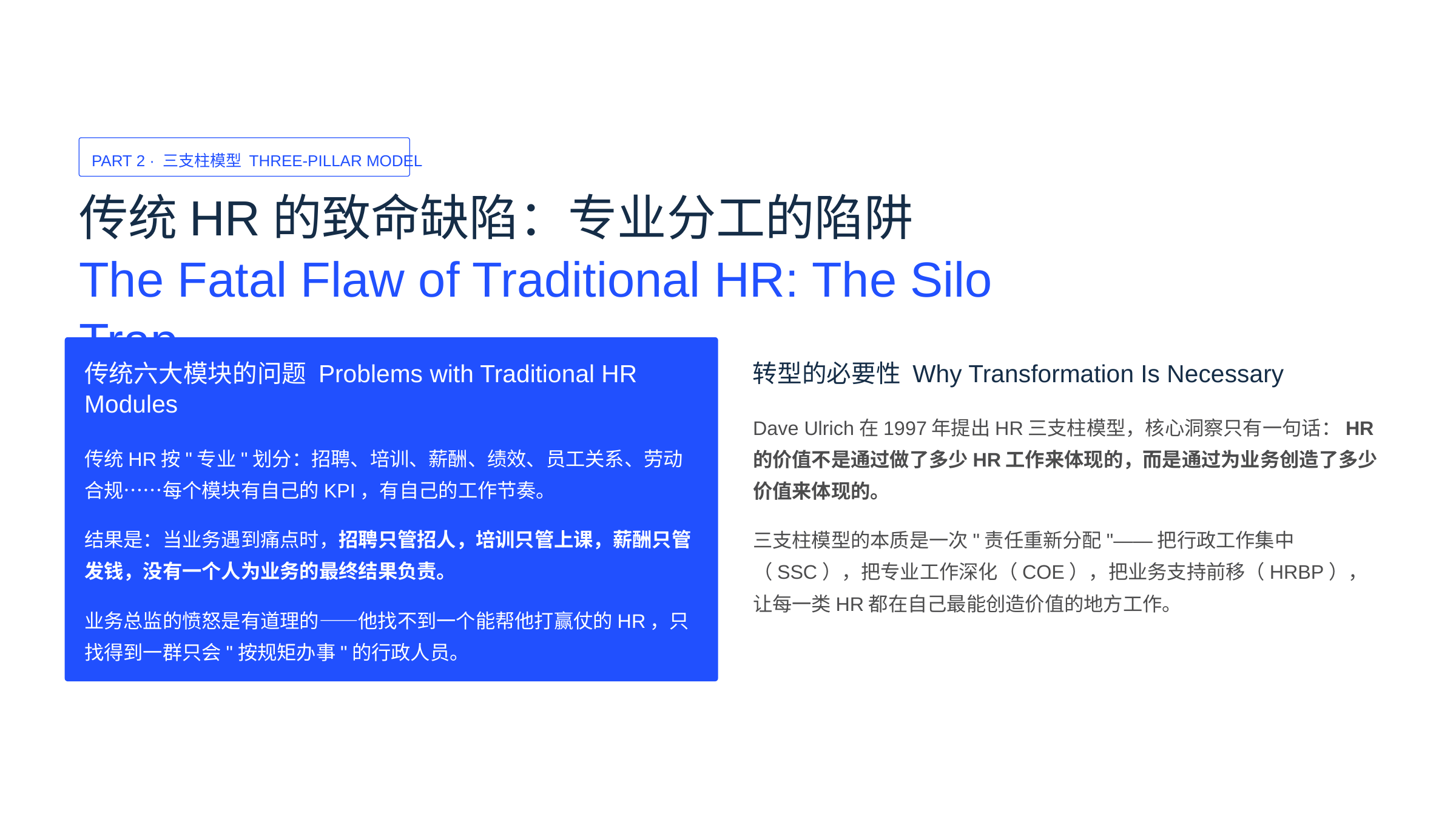

PART 2 · 三支柱模型 THREE-PILLAR MODEL
传统HR的致命缺陷：专业分工的陷阱
The Fatal Flaw of Traditional HR: The Silo Trap

传统六大模块的问题 Problems with Traditional HR Modules
转型的必要性 Why Transformation Is Necessary
Dave Ulrich在1997年提出HR三支柱模型，核心洞察只有一句话：HR的价值不是通过做了多少HR工作来体现的，而是通过为业务创造了多少价值来体现的。
传统HR按"专业"划分：招聘、培训、薪酬、绩效、员工关系、劳动合规……每个模块有自己的KPI，有自己的工作节奏。
结果是：当业务遇到痛点时，招聘只管招人，培训只管上课，薪酬只管发钱，没有一个人为业务的最终结果负责。
三支柱模型的本质是一次"责任重新分配"——把行政工作集中（SSC），把专业工作深化（COE），把业务支持前移（HRBP），让每一类HR都在自己最能创造价值的地方工作。
业务总监的愤怒是有道理的——他找不到一个能帮他打赢仗的HR，只找得到一群只会"按规矩办事"的行政人员。